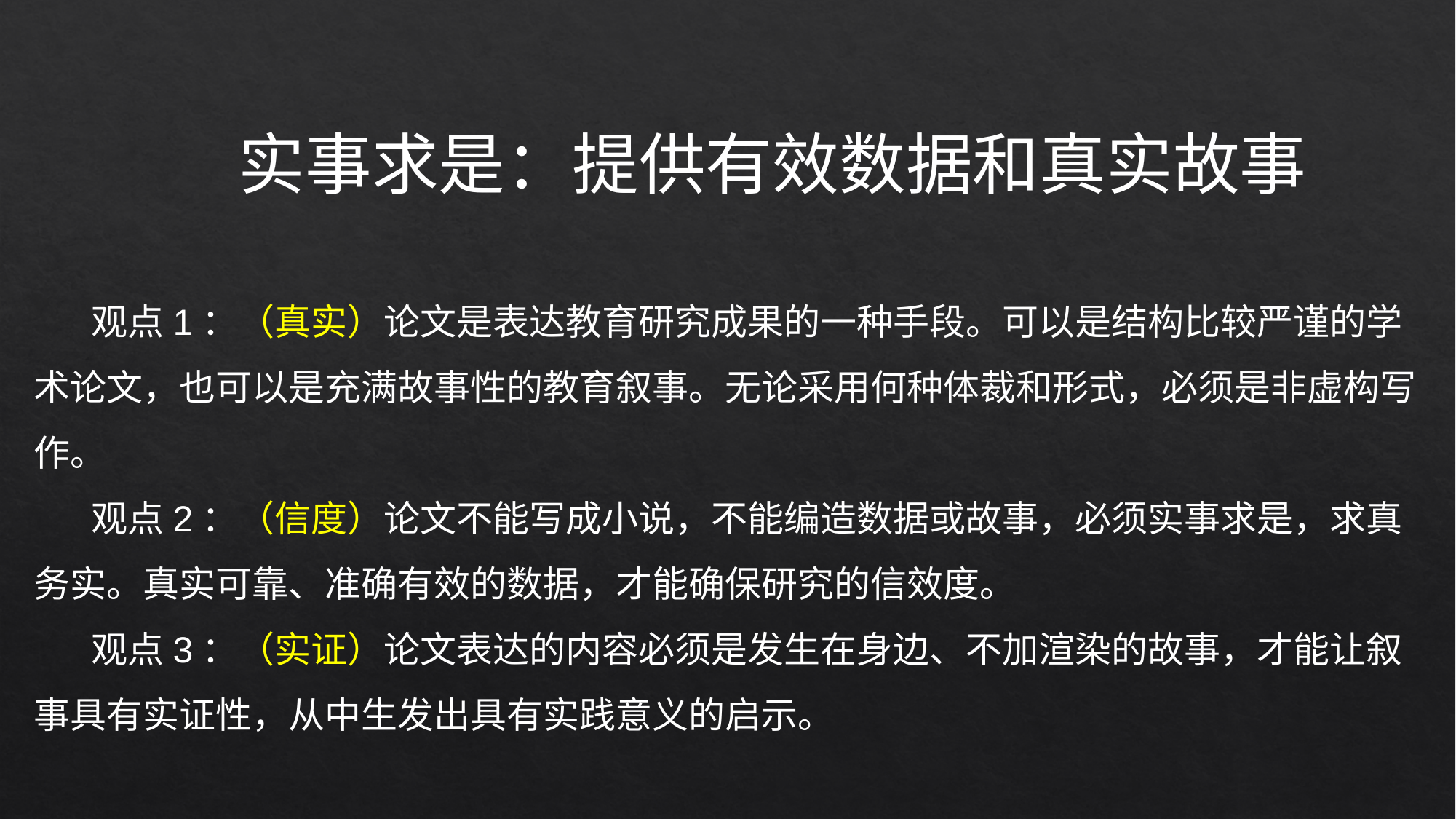

实事求是：提供有效数据和真实故事
      观点1：（真实）论文是表达教育研究成果的一种手段。可以是结构比较严谨的学术论文，也可以是充满故事性的教育叙事。无论采用何种体裁和形式，必须是非虚构写作。
      观点2：（信度）论文不能写成小说，不能编造数据或故事，必须实事求是，求真务实。真实可靠、准确有效的数据，才能确保研究的信效度。
      观点3：（实证）论文表达的内容必须是发生在身边、不加渲染的故事，才能让叙事具有实证性，从中生发出具有实践意义的启示。